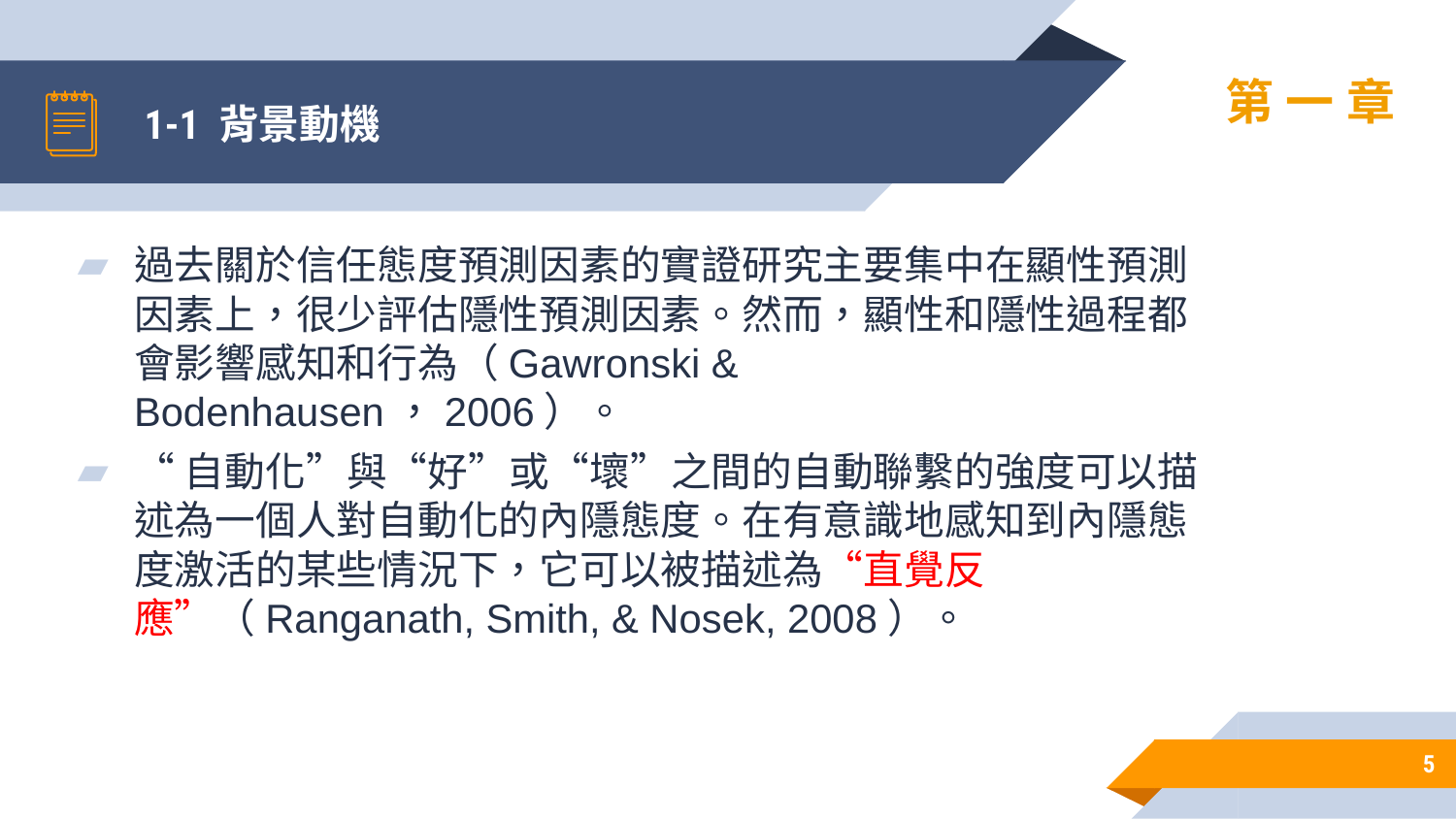

# 1-1 背景動機
第一章

過去關於信任態度預測因素的實證研究主要集中在顯性預測因素上，很少評估隱性預測因素。然而，顯性和隱性過程都會影響感知和行為（Gawronski & Bodenhausen，2006）。
“自動化”與“好”或“壞”之間的自動聯繫的強度可以描述為一個人對自動化的內隱態度。在有意識地感知到內隱態度激活的某些情況下，它可以被描述為“直覺反應”（Ranganath, Smith, & Nosek, 2008）。

5